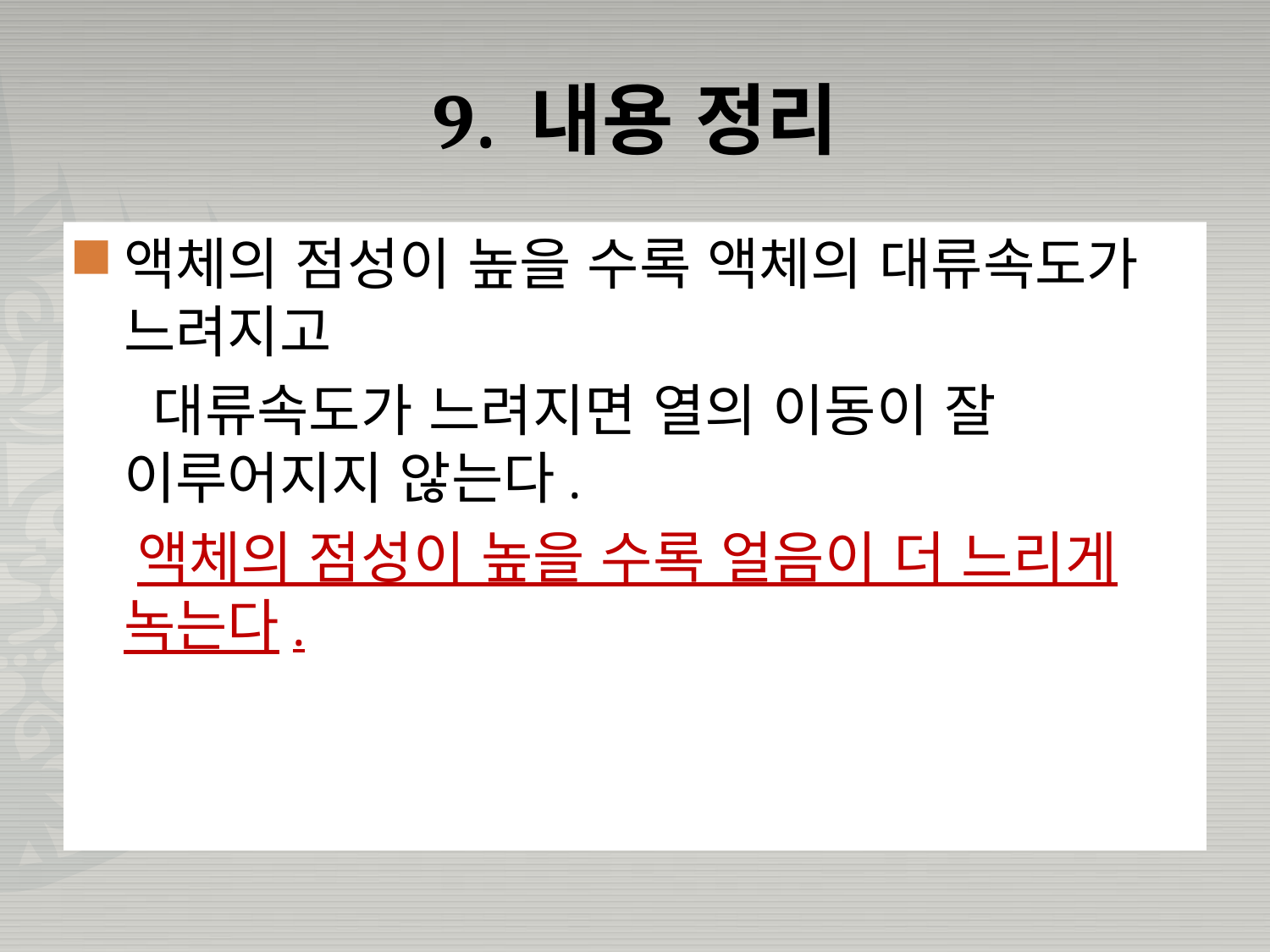

# 9. 내용 정리
액체의 점성이 높을 수록 액체의 대류속도가 느려지고
    대류속도가 느려지면 열의 이동이 잘 이루어지지 않는다.
   액체의 점성이 높을 수록 얼음이 더 느리게 녹는다.